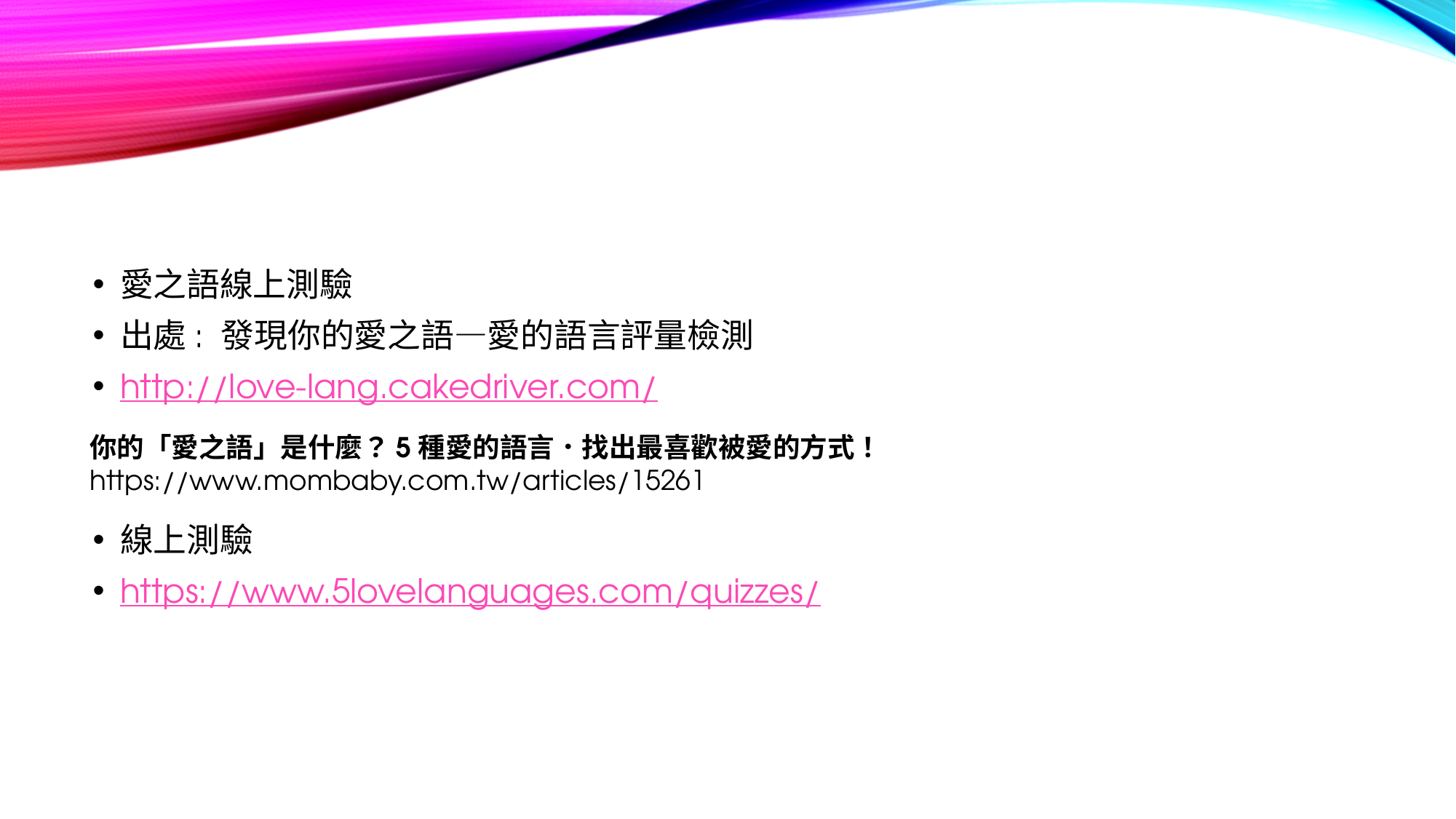

#
愛之語線上測驗
出處: 發現你的愛之語—愛的語言評量檢測
http://love-lang.cakedriver.com/

線上測驗
https://www.5lovelanguages.com/quizzes/

你的「愛之語」是什麼？5種愛的語言．找出最喜歡被愛的方式！
https://www.mombaby.com.tw/articles/15261